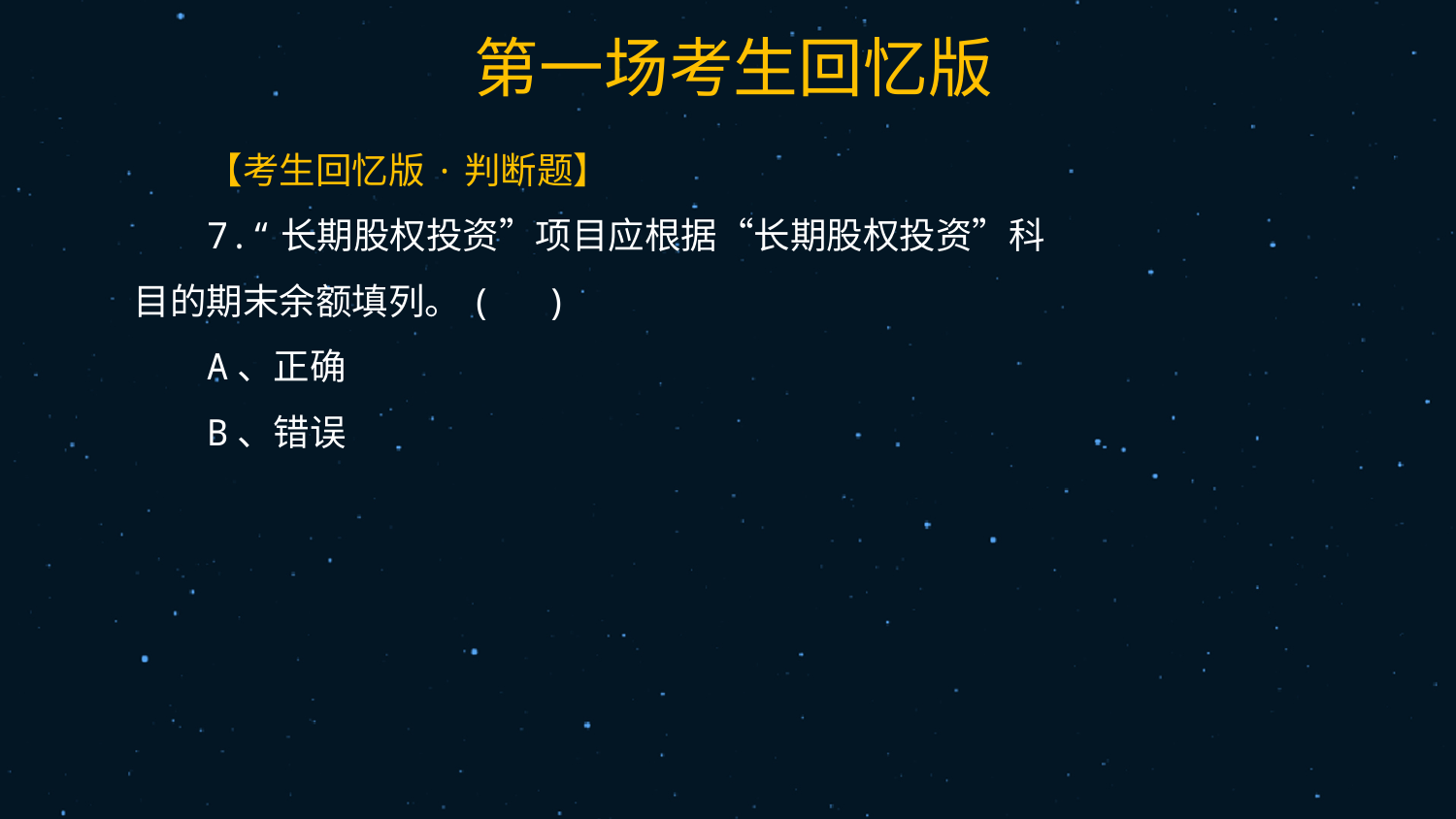

13
【考生回忆版·判断题】
7.“长期股权投资”项目应根据“长期股权投资”科目的期末余额填列。(　)
A、正确
B、错误